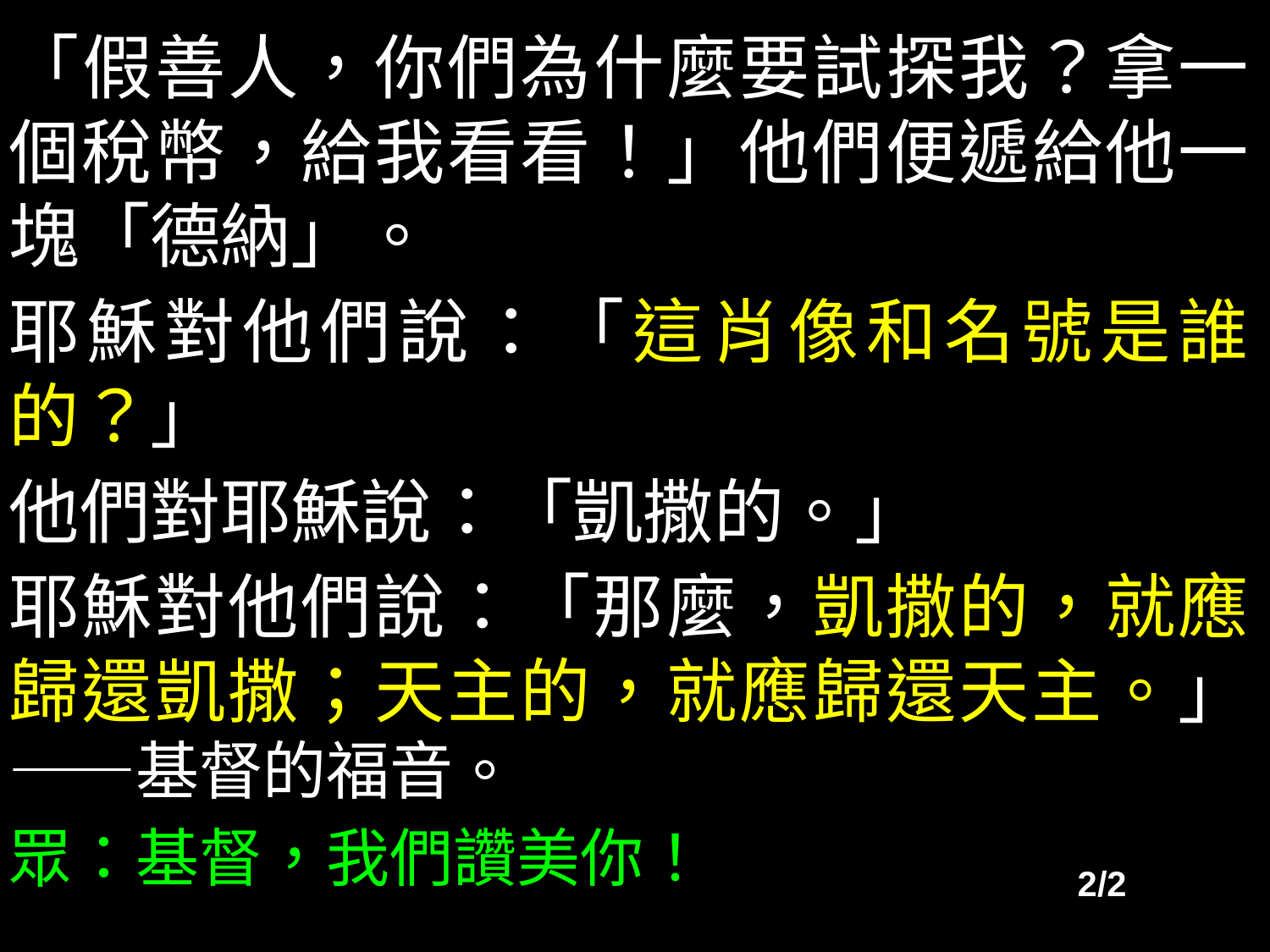

「假善人，你們為什麼要試探我？拿一個稅幣，給我看看！」他們便遞給他一塊「德納」。
耶穌對他們說：「這肖像和名號是誰的？」
他們對耶穌說：「凱撒的。」
耶穌對他們說：「那麼，凱撒的，就應歸還凱撒；天主的，就應歸還天主。」——基督的福音。
眾：基督，我們讚美你！

2/2